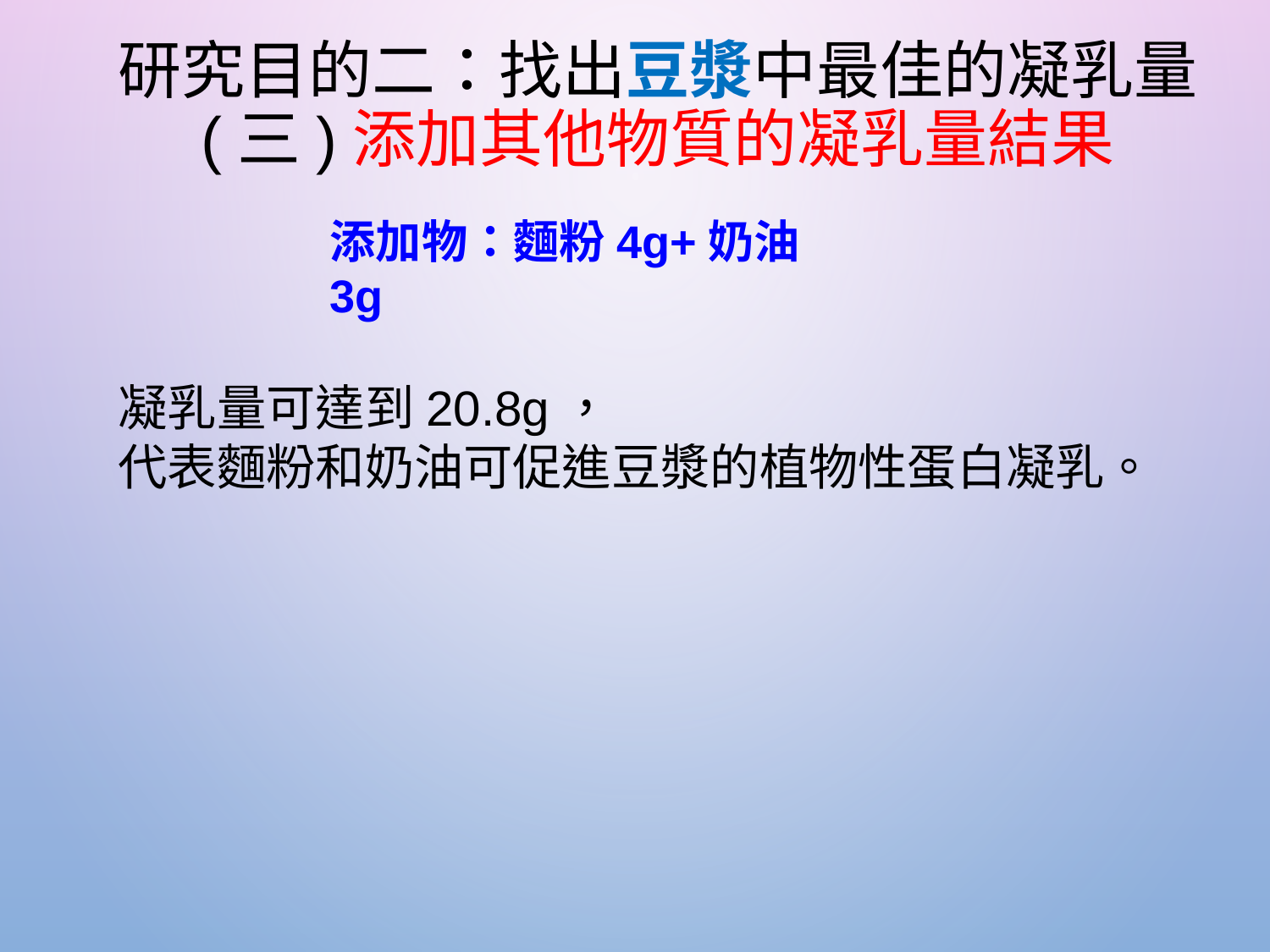

# 研究目的二：找出豆漿中最佳的凝乳量 (三)添加其他物質的凝乳量結果
添加物：麵粉4g+奶油3g
凝乳量可達到20.8g，
代表麵粉和奶油可促進豆漿的植物性蛋白凝乳。